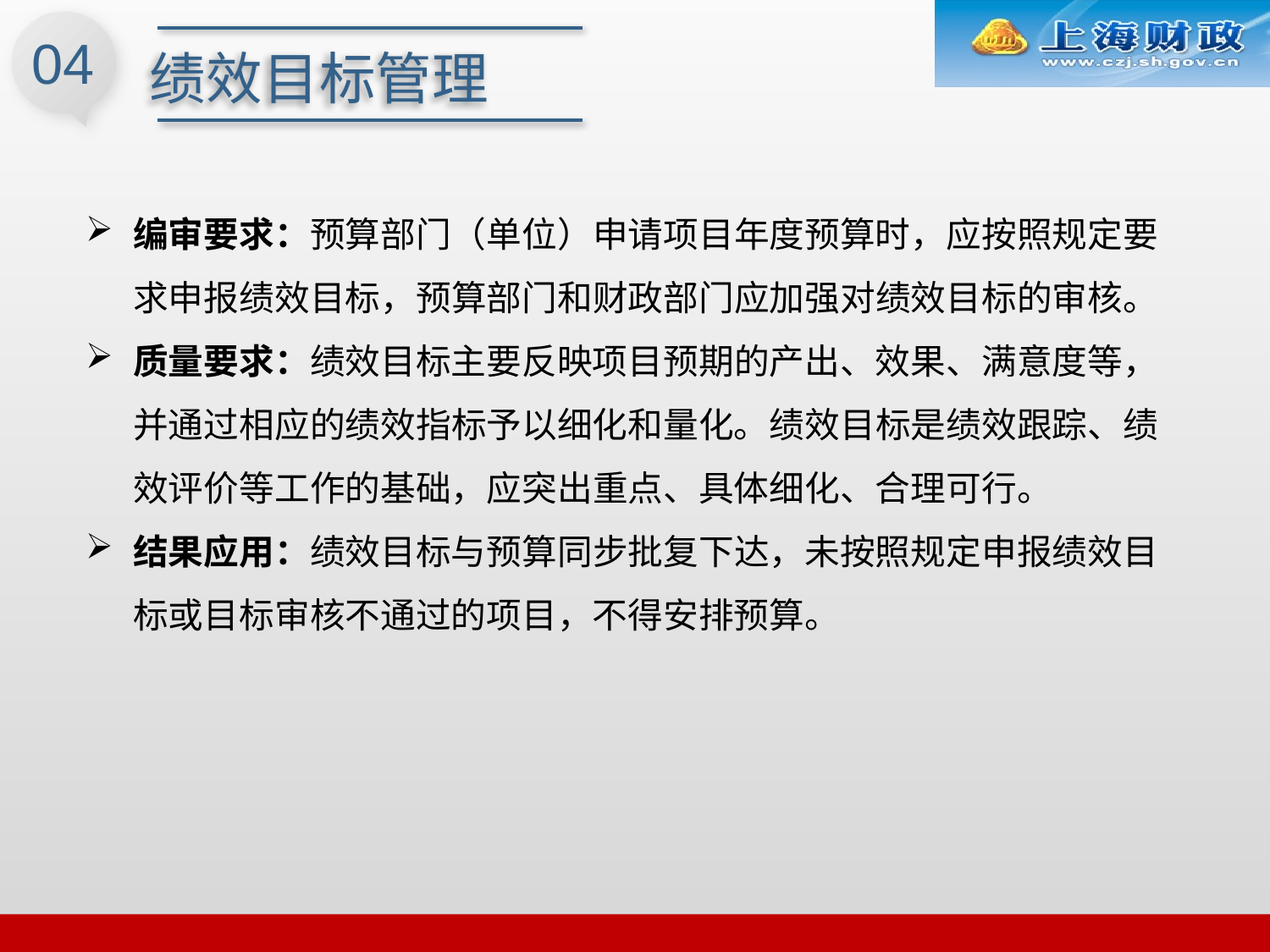

04
绩效目标管理
编审要求：预算部门（单位）申请项目年度预算时，应按照规定要求申报绩效目标，预算部门和财政部门应加强对绩效目标的审核。
质量要求：绩效目标主要反映项目预期的产出、效果、满意度等，并通过相应的绩效指标予以细化和量化。绩效目标是绩效跟踪、绩效评价等工作的基础，应突出重点、具体细化、合理可行。
结果应用：绩效目标与预算同步批复下达，未按照规定申报绩效目标或目标审核不通过的项目，不得安排预算。